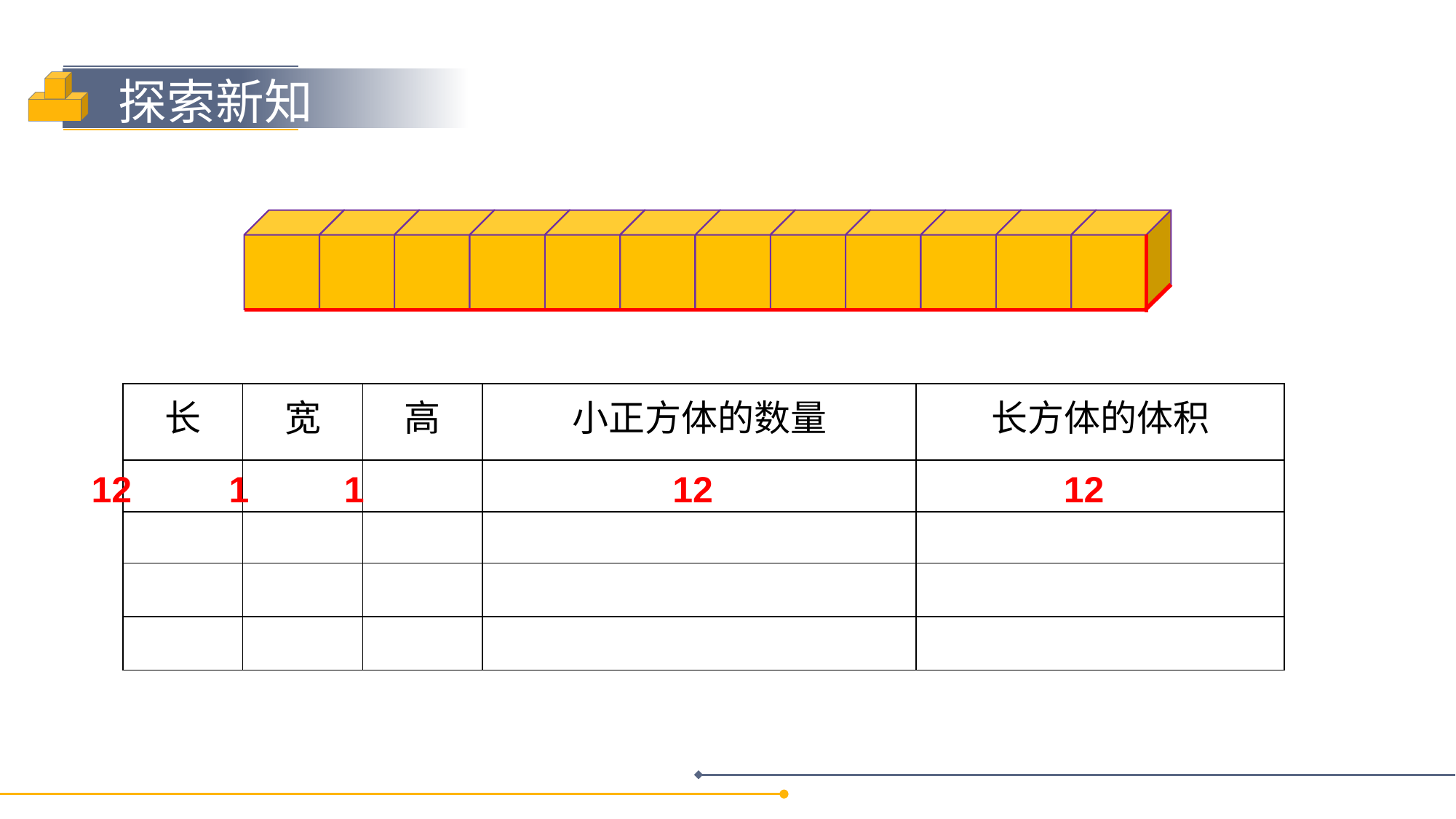

| 长 | 宽 | 高 | 小正方体的数量 | 长方体的体积 |
| --- | --- | --- | --- | --- |
|  |  |  |  |  |
|  |  |  |  |  |
|  |  |  |  |  |
|  |  |  |  |  |
12
1
1
12
12